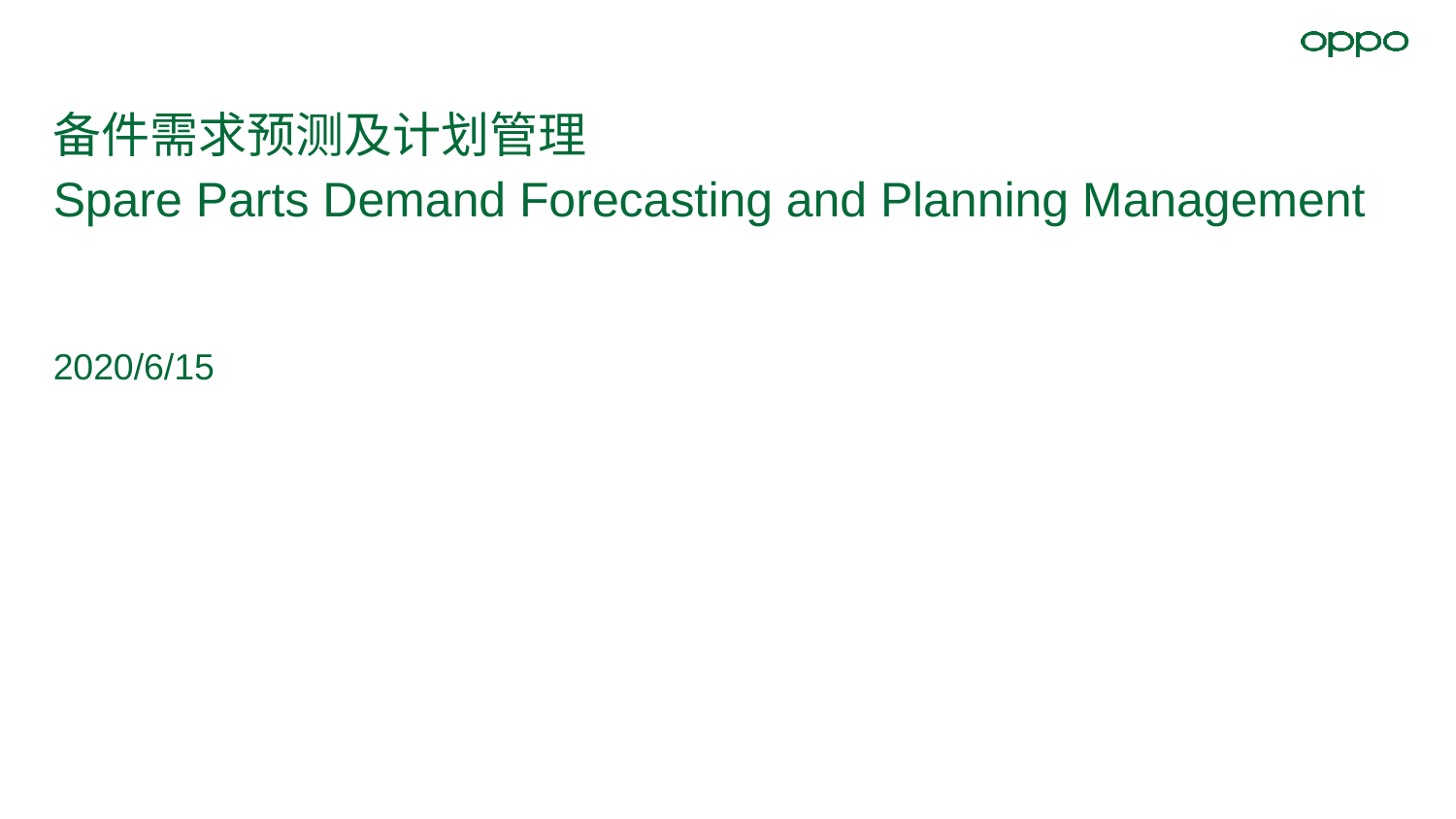

备件需求预测及计划管理
Spare Parts Demand Forecasting and Planning Management

2020/6/15